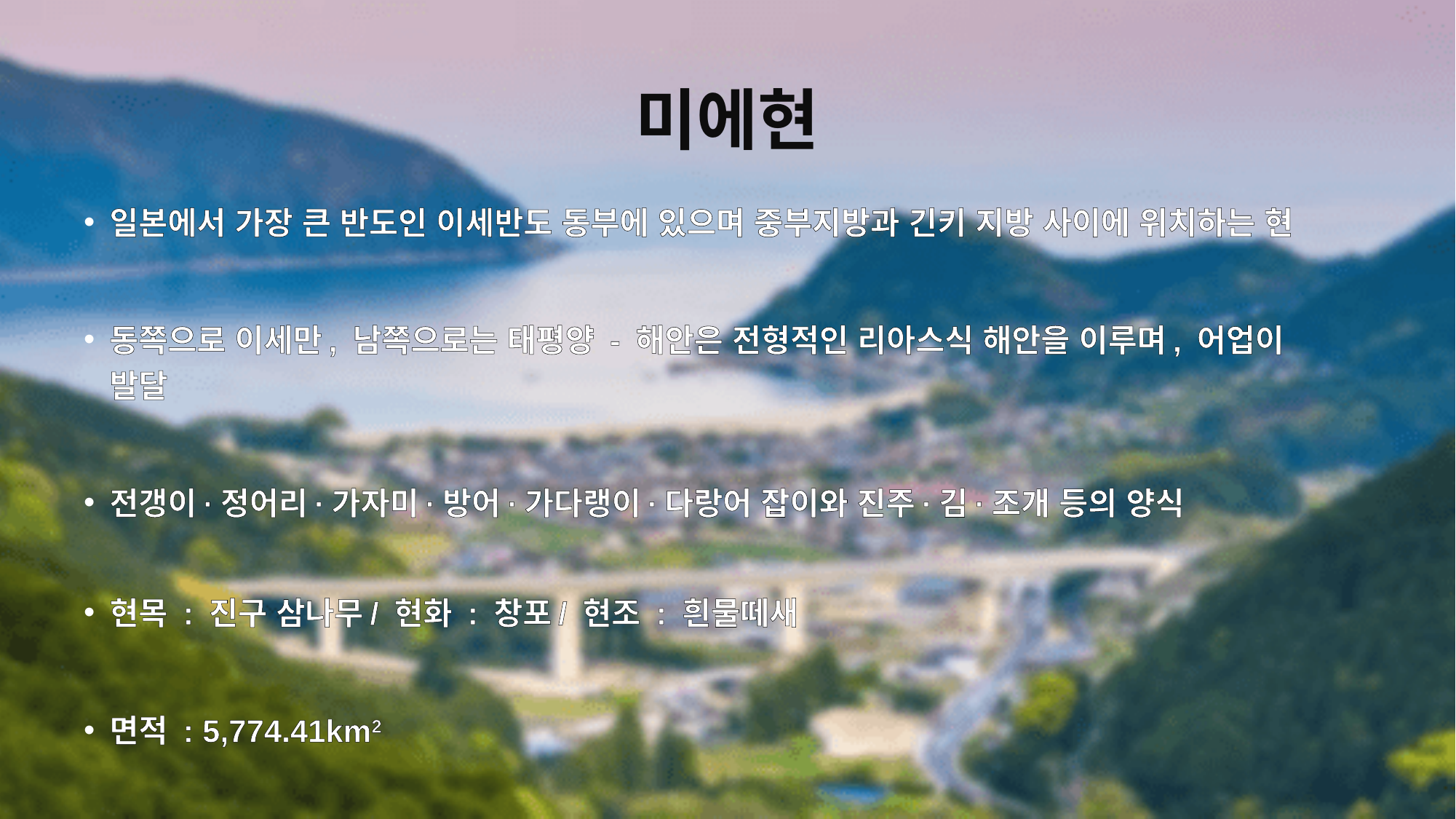

# 미에현
일본에서 가장 큰 반도인 이세반도 동부에 있으며 중부지방과 긴키 지방 사이에 위치하는 현

동쪽으로 이세만, 남쪽으로는 태평양 - 해안은 전형적인 리아스식 해안을 이루며, 어업이 발달

전갱이·정어리·가자미·방어·가다랭이·다랑어 잡이와 진주·김·조개 등의 양식

현목 : 진구 삼나무/ 현화 : 창포/ 현조 : 흰물떼새

면적 : 5,774.41km2